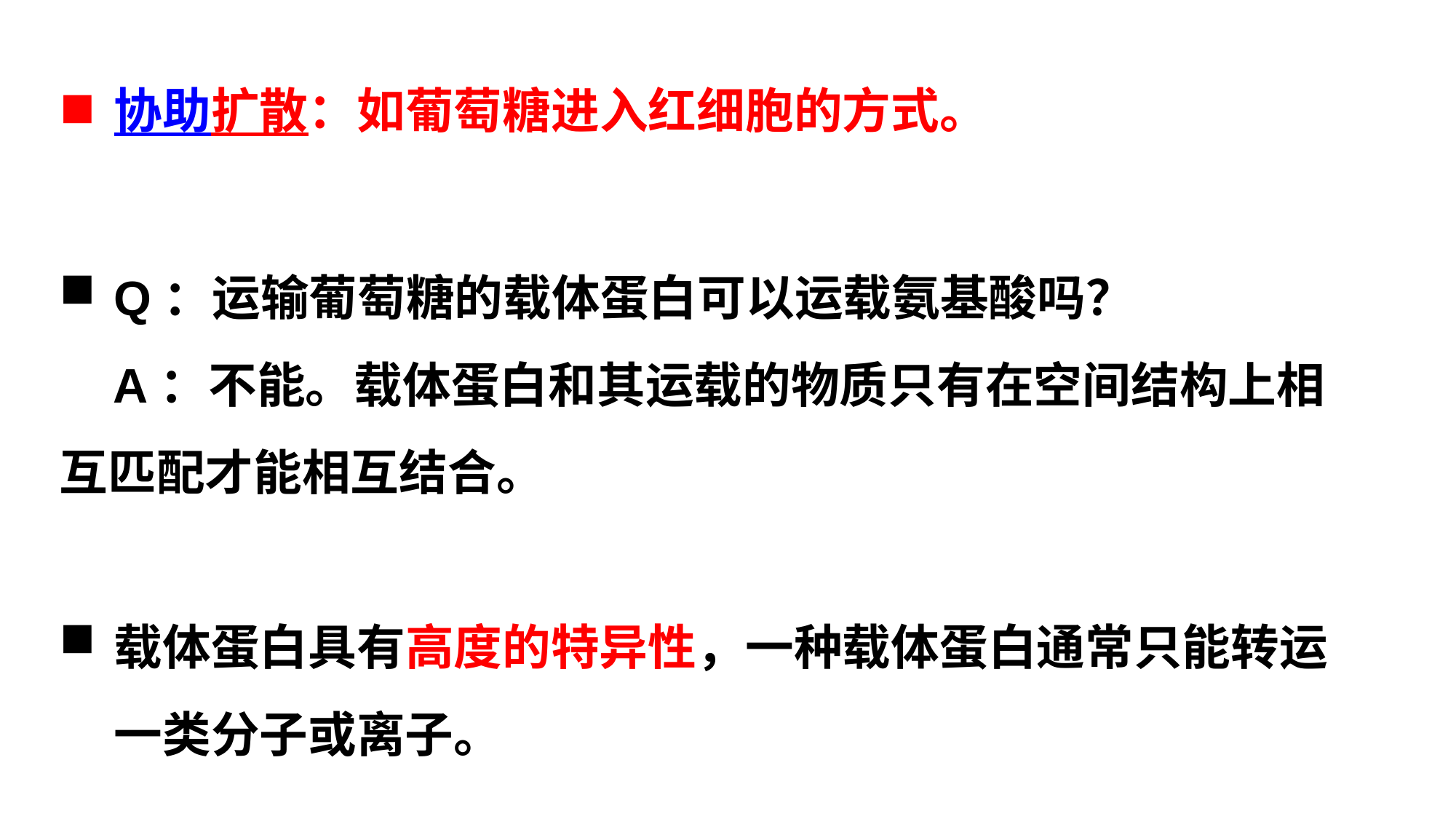

协助扩散：如葡萄糖进入红细胞的方式。

Q：运输葡萄糖的载体蛋白可以运载氨基酸吗？
    A：不能。载体蛋白和其运载的物质只有在空间结构上相互匹配才能相互结合。

载体蛋白具有高度的特异性，一种载体蛋白通常只能转运一类分子或离子。